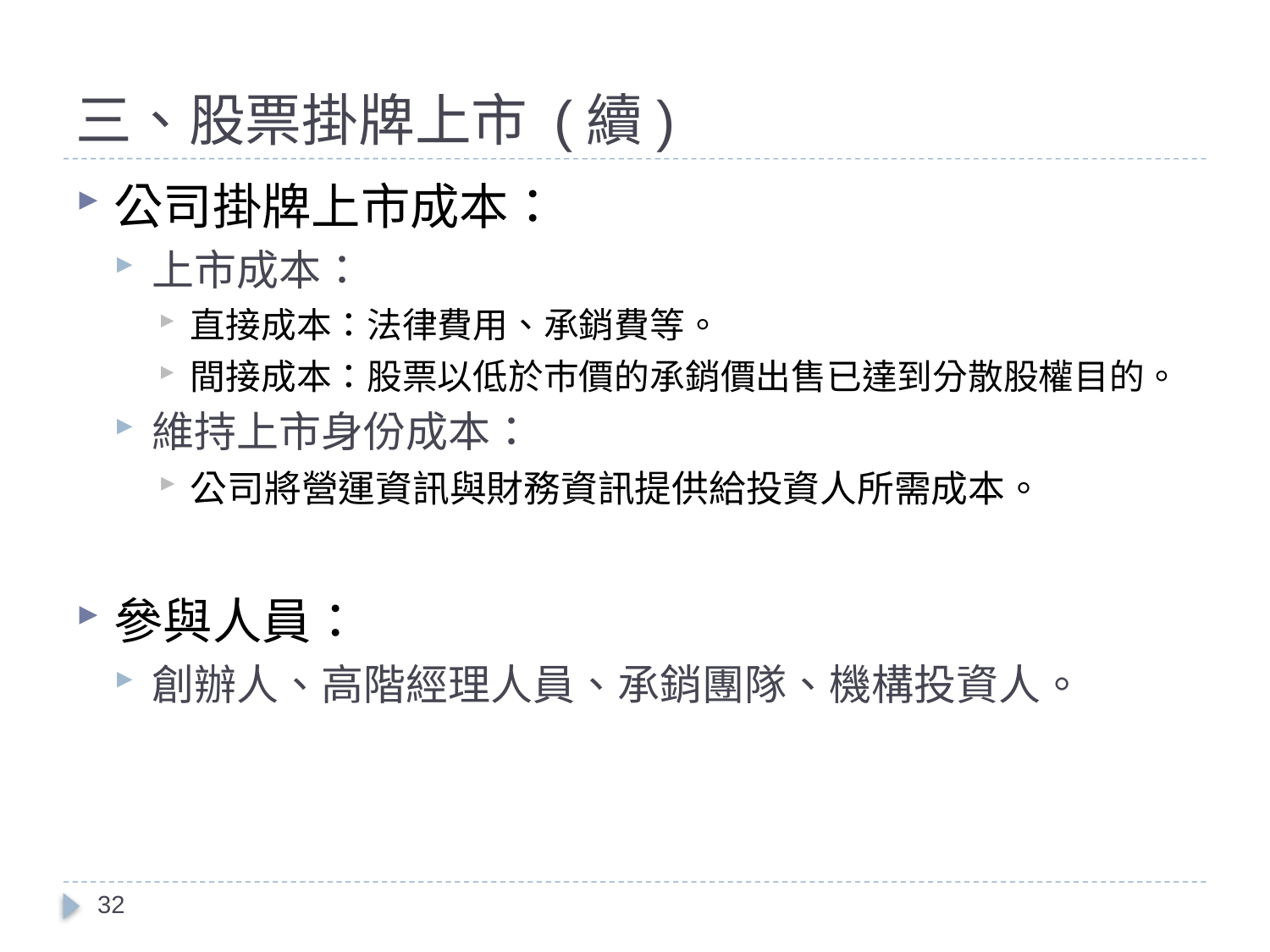

# 三、股票掛牌上市 (續)
公司掛牌上市成本：
上市成本：
直接成本：法律費用、承銷費等。
間接成本：股票以低於巿價的承銷價出售已達到分散股權目的。
維持上市身份成本：
公司將營運資訊與財務資訊提供給投資人所需成本。

參與人員：
創辦人、高階經理人員、承銷團隊、機構投資人。

32